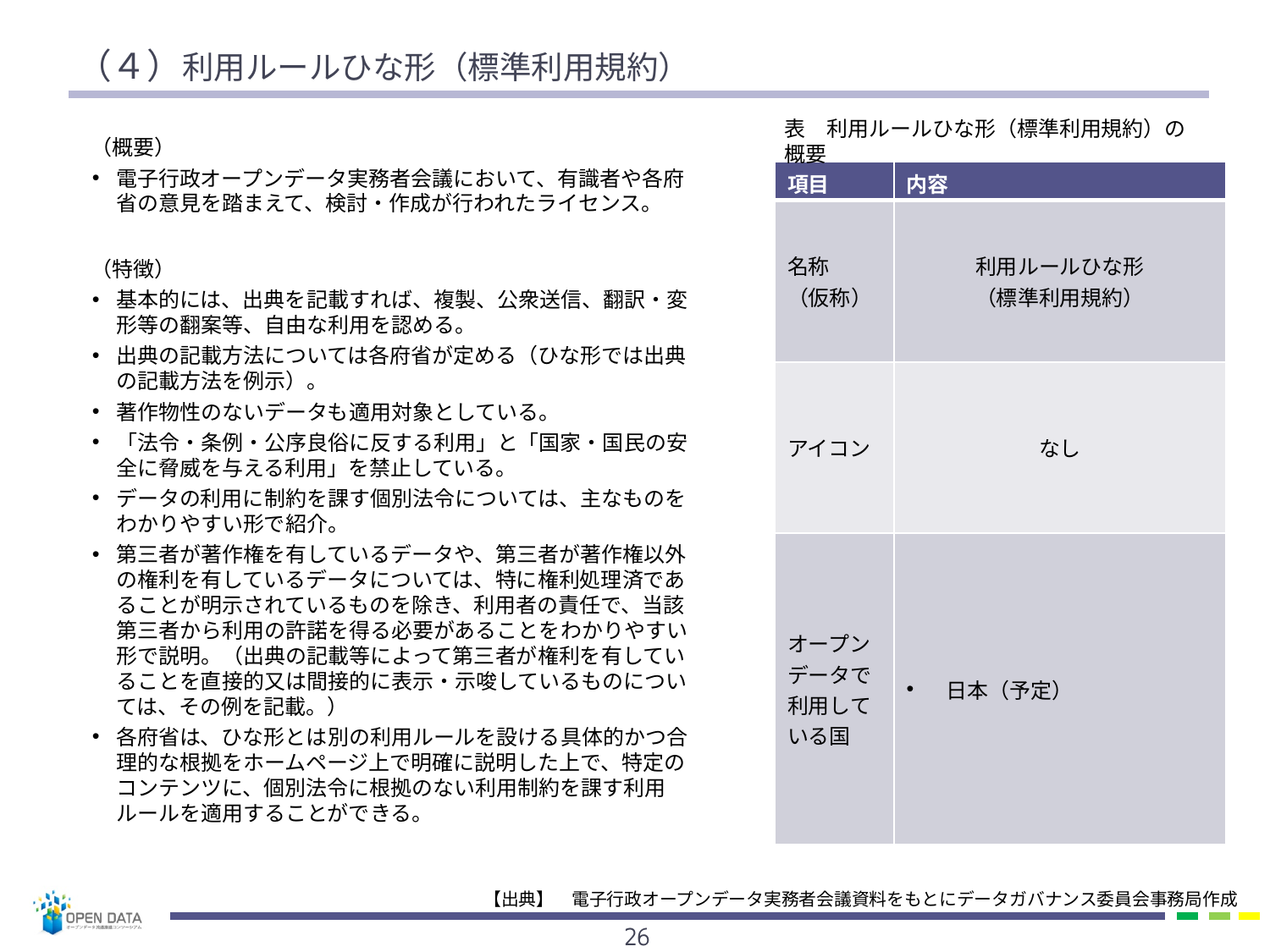

# （４）利用ルールひな形（標準利用規約）
表　利用ルールひな形（標準利用規約）の概要
（概要）
電子行政オープンデータ実務者会議において、有識者や各府省の意見を踏まえて、検討・作成が行われたライセンス。

（特徴）
基本的には、出典を記載すれば、複製、公衆送信、翻訳・変形等の翻案等、自由な利用を認める。
出典の記載方法については各府省が定める（ひな形では出典の記載方法を例示）。
著作物性のないデータも適用対象としている。
「法令・条例・公序良俗に反する利用」と「国家・国民の安全に脅威を与える利用」を禁止している。
データの利用に制約を課す個別法令については、主なものをわかりやすい形で紹介。
第三者が著作権を有しているデータや、第三者が著作権以外の権利を有しているデータについては、特に権利処理済であることが明示されているものを除き、利用者の責任で、当該第三者から利用の許諾を得る必要があることをわかりやすい形で説明。（出典の記載等によって第三者が権利を有していることを直接的又は間接的に表示・示唆しているものについては、その例を記載。）
各府省は、ひな形とは別の利用ルールを設ける具体的かつ合理的な根拠をホームページ上で明確に説明した上で、特定のコンテンツに、個別法令に根拠のない利用制約を課す利用ルールを適用することができる。

| 項目 | 内容 |
| --- | --- |
| 名称 （仮称） | 利用ルールひな形 （標準利用規約） |
| アイコン | なし |
| オープンデータで利用している国 | 日本（予定） |
【出典】　電子行政オープンデータ実務者会議資料をもとにデータガバナンス委員会事務局作成
26